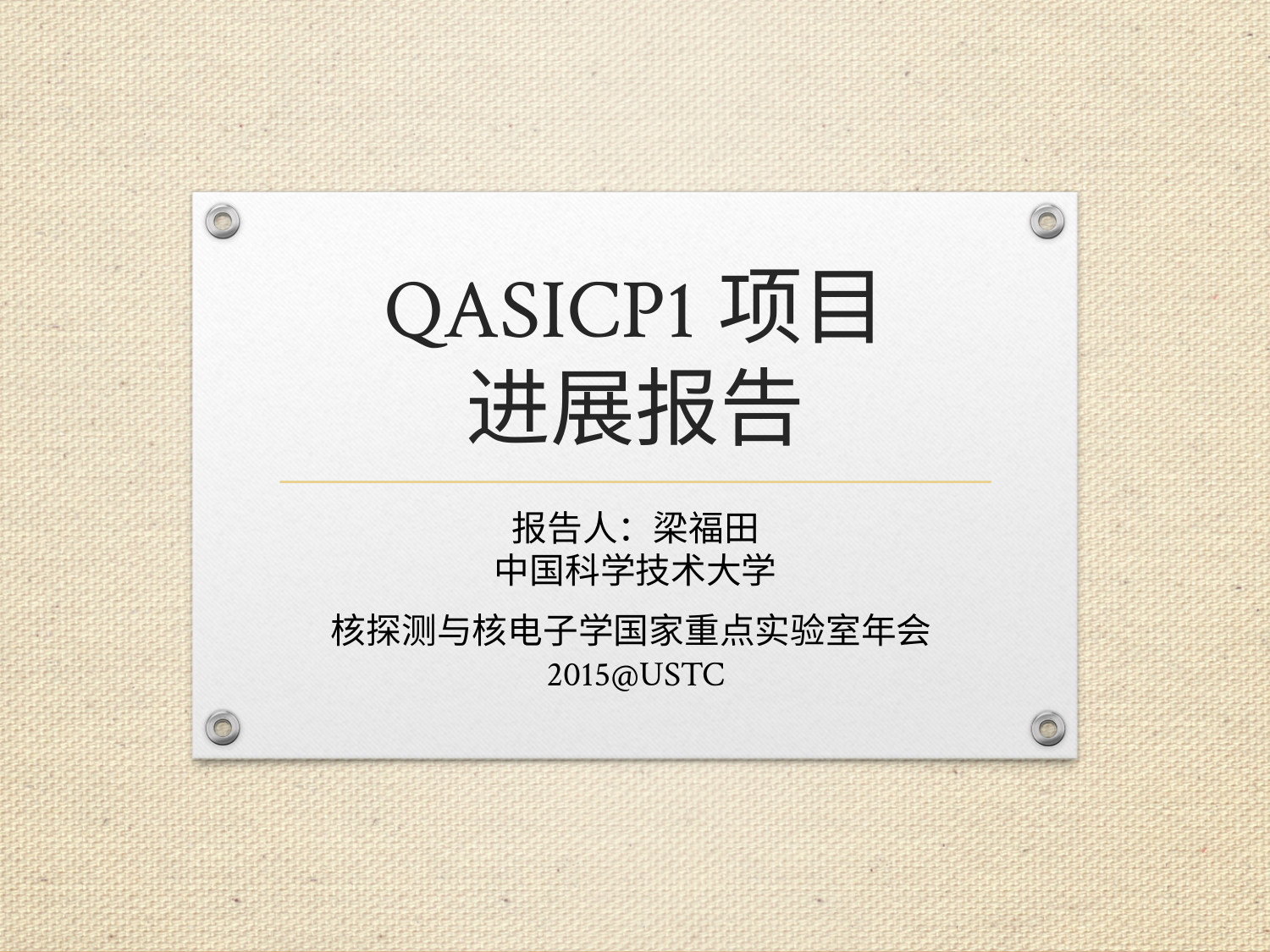

# QASICP1项目 进展报告
报告人：梁福田
中国科学技术大学
核探测与核电子学国家重点实验室年会2015@USTC